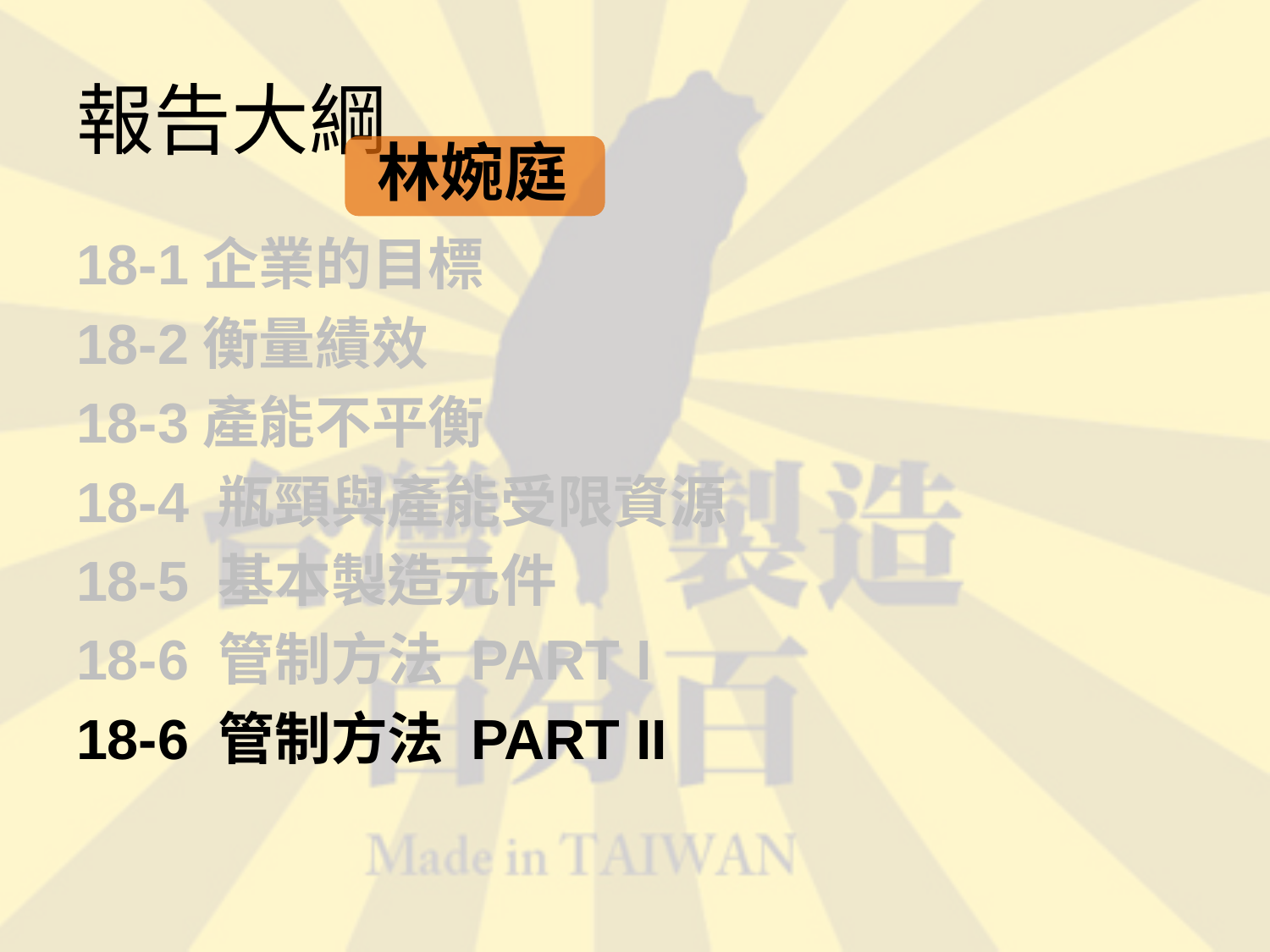

# 報告大綱
林婉庭

18-1企業的目標
18-2衡量績效
18-3產能不平衡
18-4 瓶頸與產能受限資源
18-5 基本製造元件
18-6 管制方法 PART I
18-6 管制方法 PART II